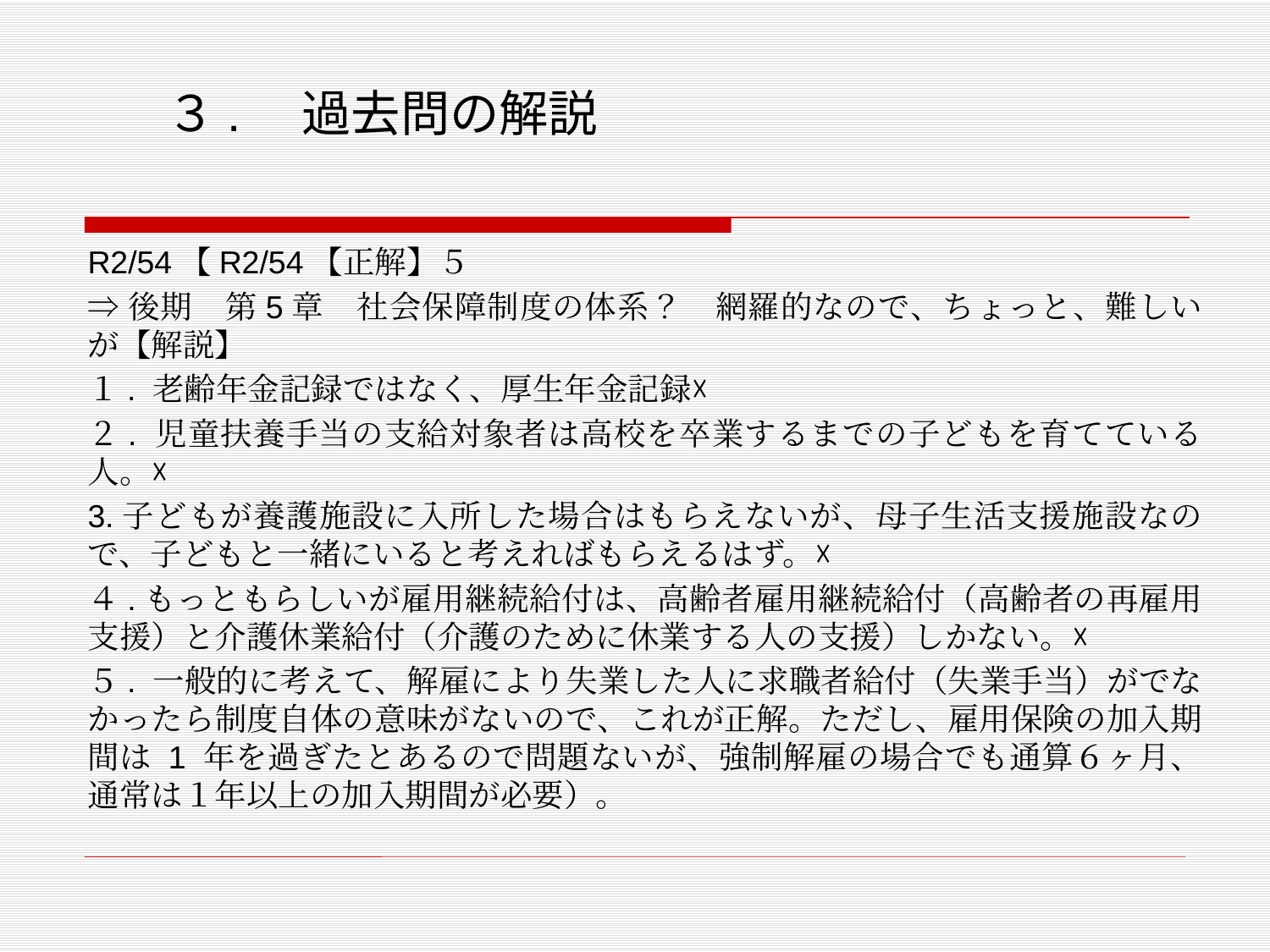

# ３.　過去問の解説
R2/54【R2/54【正解】５
⇒後期　第5章　社会保障制度の体系？　網羅的なので、ちょっと、難しいが【解説】
１. 老齢年金記録ではなく、厚生年金記録☓
２. 児童扶養手当の支給対象者は高校を卒業するまでの子どもを育てている人。☓
3.子どもが養護施設に入所した場合はもらえないが、母子生活支援施設なので、子どもと一緒にいると考えればもらえるはず。☓
４.もっともらしいが雇用継続給付は、高齢者雇用継続給付（高齢者の再雇用支援）と介護休業給付（介護のために休業する人の支援）しかない。☓
５. 一般的に考えて、解雇により失業した人に求職者給付（失業手当）がでなかったら制度自体の意味がないので、これが正解。ただし、雇用保険の加入期間は 1 年を過ぎたとあるので問題ないが、強制解雇の場合でも通算６ヶ月、通常は１年以上の加入期間が必要）。